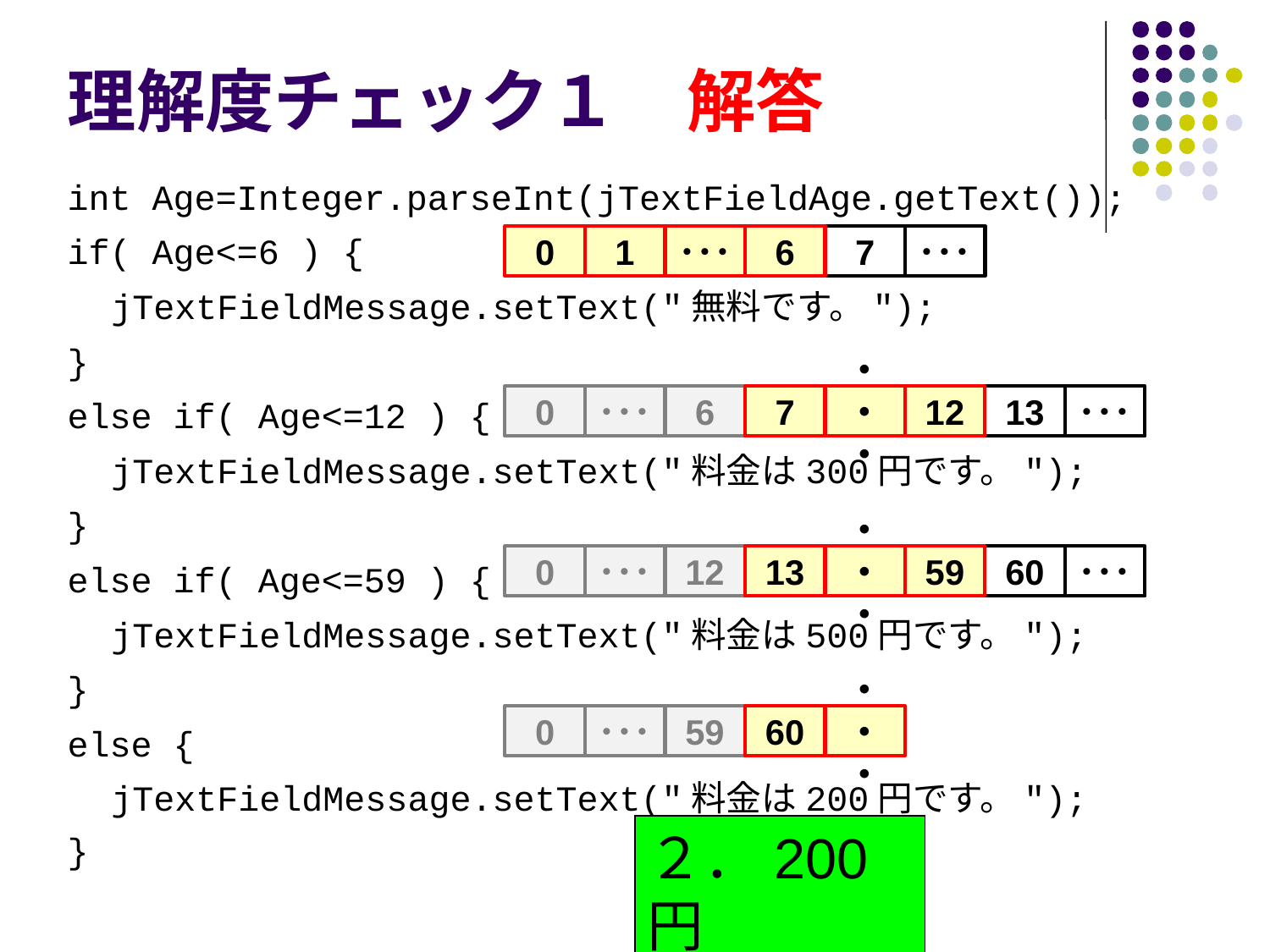

# 理解度チェック１　解答
int Age=Integer.parseInt(jTextFieldAge.getText());
if( Age<=6 ) {
　jTextFieldMessage.setText("無料です。");
}
else if( Age<=12 ) {
　jTextFieldMessage.setText("料金は300円です。");
}
else if( Age<=59 ) {
　jTextFieldMessage.setText("料金は500円です。");
}
else {
　jTextFieldMessage.setText("料金は200円です。");
}
0
1
･･･
6
7
･･･
0
･･･
6
7
・・・
12
13
･･･
0
･･･
12
13
・・・
59
60
･･･
0
･･･
59
60
・・・
２．200円